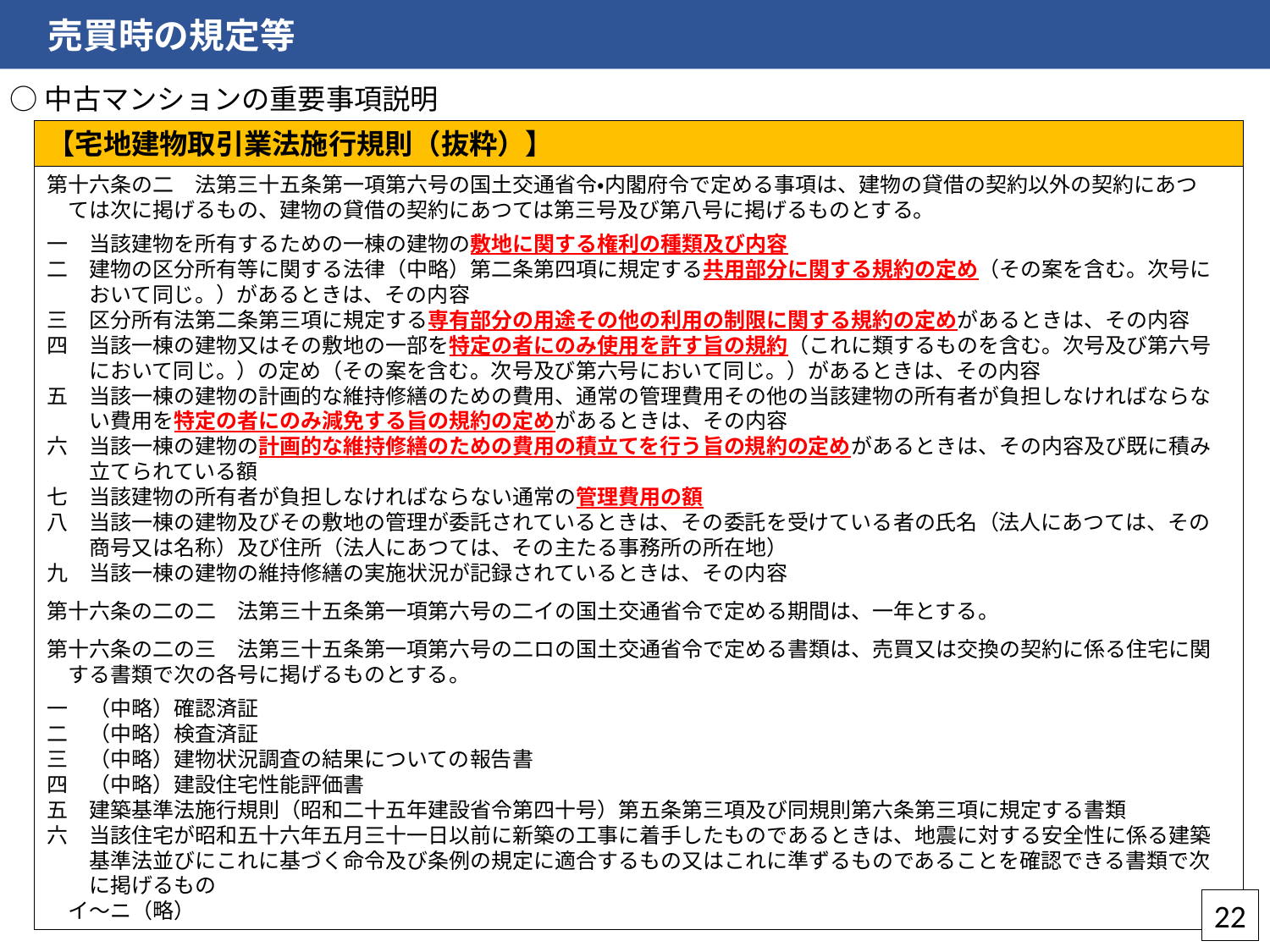

売買時の規定等
○中古マンションの重要事項説明
【宅地建物取引業法施行規則（抜粋）】
第十六条の二　法第三十五条第一項第六号の国土交通省令・内閣府令で定める事項は、建物の貸借の契約以外の契約にあつ
　ては次に掲げるもの、建物の貸借の契約にあつては第三号及び第八号に掲げるものとする。

一　当該建物を所有するための一棟の建物の敷地に関する権利の種類及び内容
二　建物の区分所有等に関する法律（中略）第二条第四項に規定する共用部分に関する規約の定め（その案を含む。次号に
　　おいて同じ。）があるときは、その内容
三　区分所有法第二条第三項に規定する専有部分の用途その他の利用の制限に関する規約の定めがあるときは、その内容
四　当該一棟の建物又はその敷地の一部を特定の者にのみ使用を許す旨の規約（これに類するものを含む。次号及び第六号
　　において同じ。）の定め（その案を含む。次号及び第六号において同じ。）があるときは、その内容
五　当該一棟の建物の計画的な維持修繕のための費用、通常の管理費用その他の当該建物の所有者が負担しなければならな
　　い費用を特定の者にのみ減免する旨の規約の定めがあるときは、その内容
六　当該一棟の建物の計画的な維持修繕のための費用の積立てを行う旨の規約の定めがあるときは、その内容及び既に積み
　　立てられている額
七　当該建物の所有者が負担しなければならない通常の管理費用の額
八　当該一棟の建物及びその敷地の管理が委託されているときは、その委託を受けている者の氏名（法人にあつては、その
　　商号又は名称）及び住所（法人にあつては、その主たる事務所の所在地）
九　当該一棟の建物の維持修繕の実施状況が記録されているときは、その内容

第十六条の二の二　法第三十五条第一項第六号の二イの国土交通省令で定める期間は、一年とする。

第十六条の二の三　法第三十五条第一項第六号の二ロの国土交通省令で定める書類は、売買又は交換の契約に係る住宅に関
　する書類で次の各号に掲げるものとする。

一　（中略）確認済証
二　（中略）検査済証
三　（中略）建物状況調査の結果についての報告書
四　（中略）建設住宅性能評価書
五　建築基準法施行規則（昭和二十五年建設省令第四十号）第五条第三項及び同規則第六条第三項に規定する書類
六　当該住宅が昭和五十六年五月三十一日以前に新築の工事に着手したものであるときは、地震に対する安全性に係る建築
　　基準法並びにこれに基づく命令及び条例の規定に適合するもの又はこれに準ずるものであることを確認できる書類で次
　　に掲げるもの
　イ～ニ（略）
22